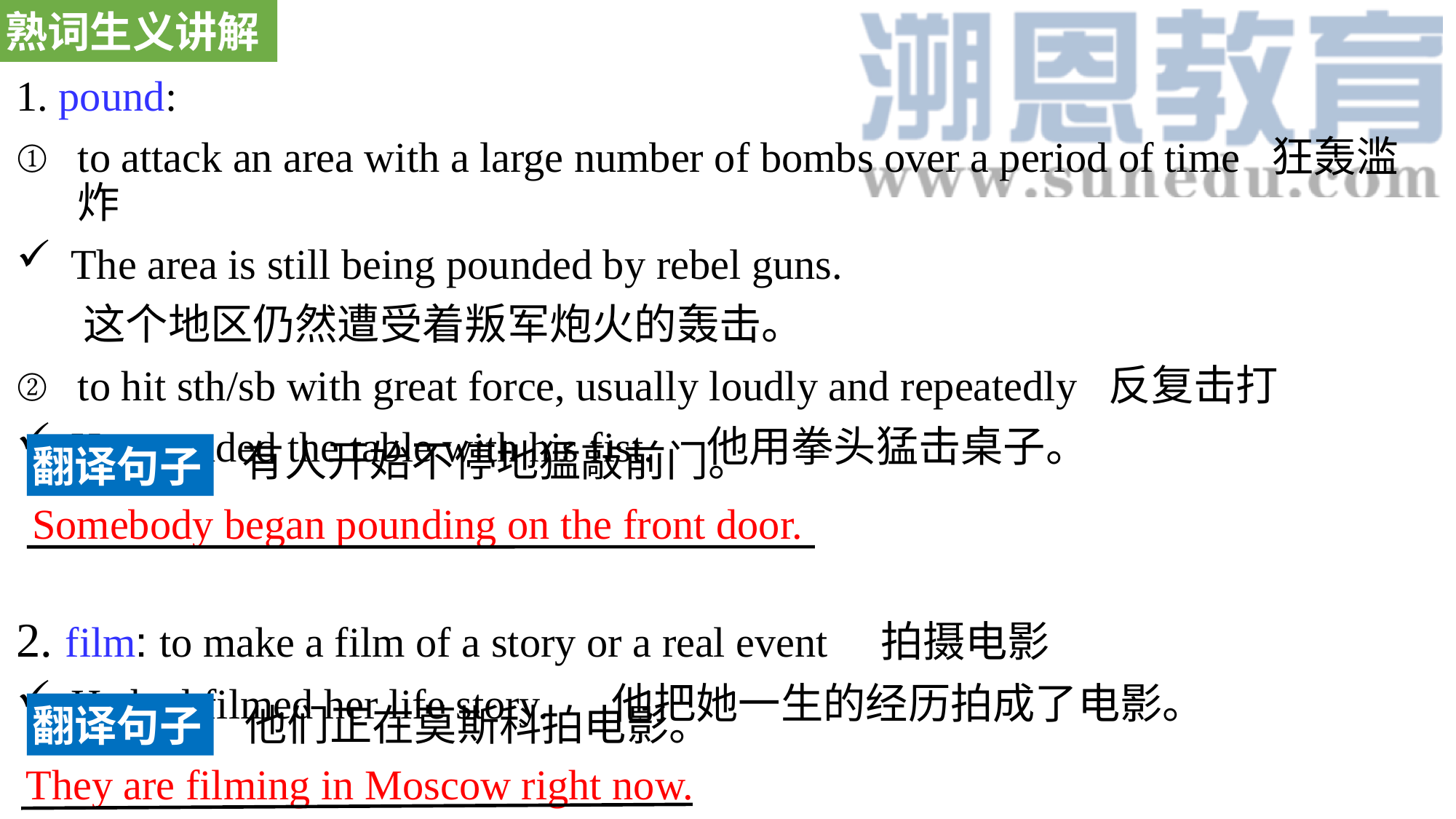

熟词生义讲解
1. pound:
to attack an area with a large number of bombs over a period of time  狂轰滥炸
The area is still being pounded by rebel guns.
      这个地区仍然遭受着叛军炮火的轰击。
to hit sth/sb with great force, usually loudly and repeatedly  反复击打
He pounded the table with his fist.    他用拳头猛击桌子。

2. film: to make a film of a story or a real event    拍摄电影
He had filmed her life story.     他把她一生的经历拍成了电影。
翻译句子
有人开始不停地猛敲前门。
Somebody began pounding on the front door.

翻译句子
他们正在莫斯科拍电影。
They are filming in Moscow right now.